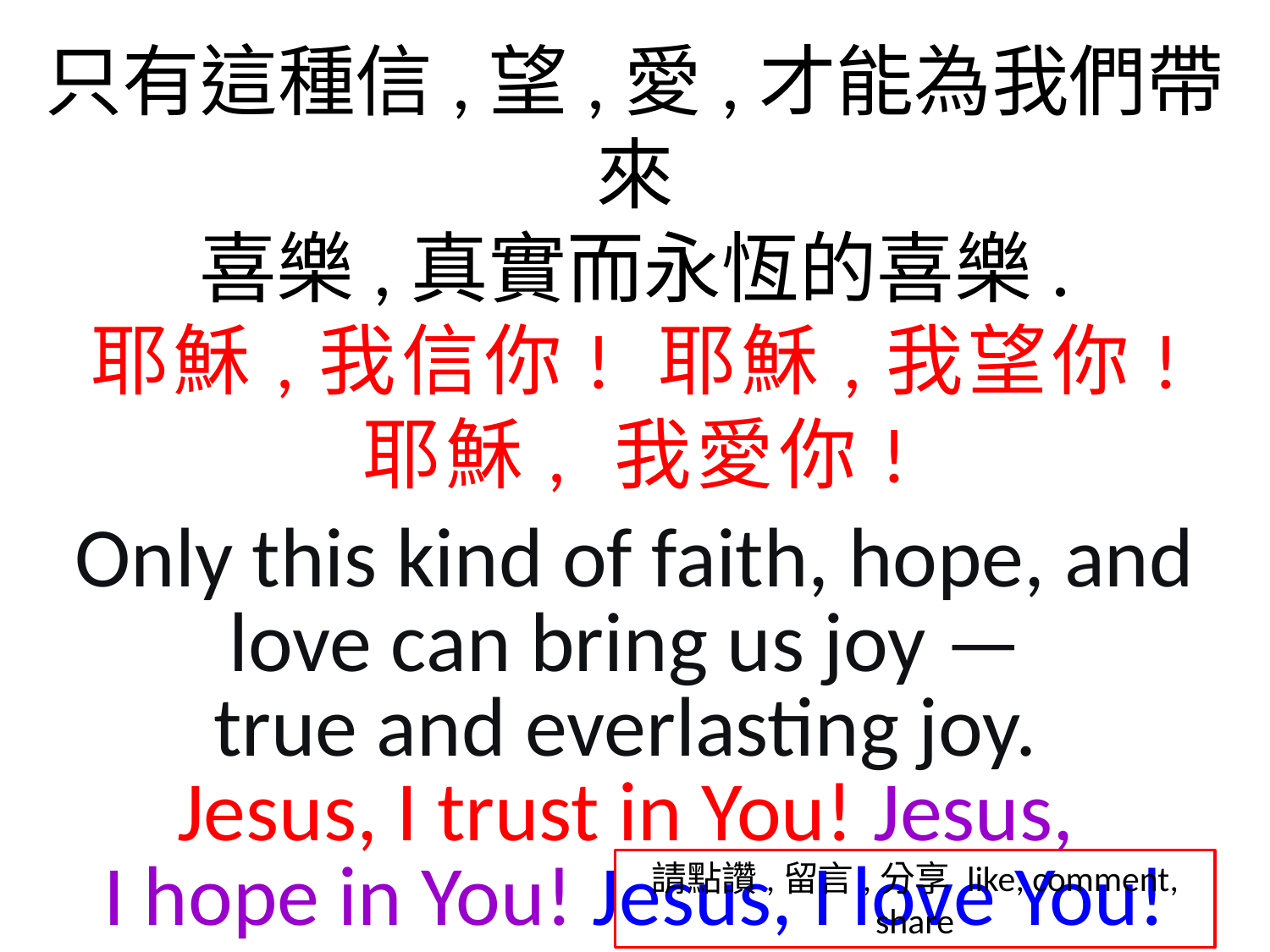

只有這種信,望,愛,才能為我們帶來
喜樂,真實而永恆的喜樂.
耶穌,我信你! 耶穌,我望你!
耶穌, 我愛你!
Only this kind of faith, hope, and love can bring us joy —
true and everlasting joy.
Jesus, I trust in You! Jesus,
I hope in You! Jesus, I love You!
請點讚,留言,分享 like, comment, share